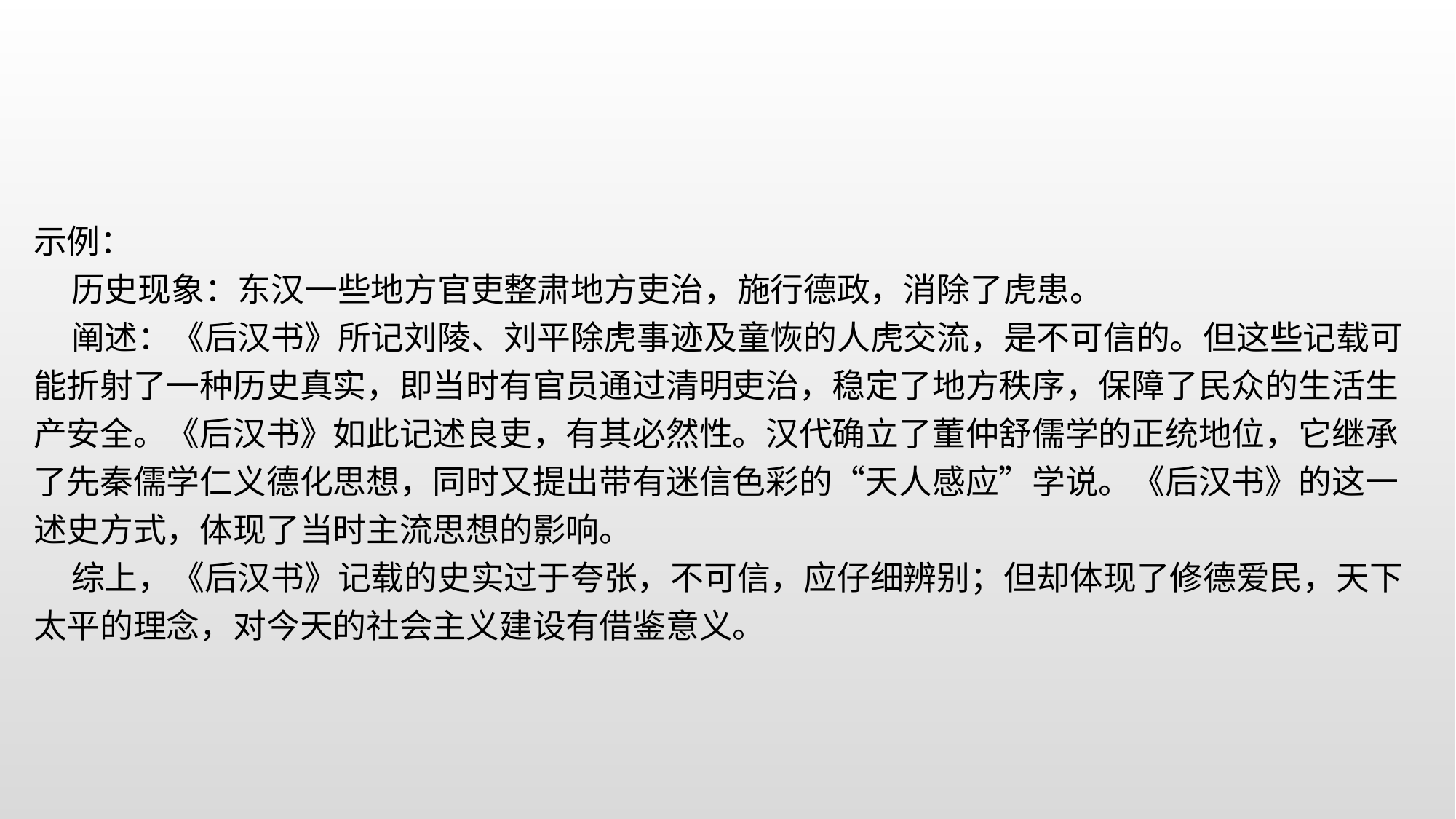

示例：
    历史现象：东汉一些地方官吏整肃地方吏治，施行德政，消除了虎患。
    阐述：《后汉书》所记刘陵、刘平除虎事迹及童恢的人虎交流，是不可信的。但这些记载可能折射了一种历史真实，即当时有官员通过清明吏治，稳定了地方秩序，保障了民众的生活生产安全。《后汉书》如此记述良吏，有其必然性。汉代确立了董仲舒儒学的正统地位，它继承了先秦儒学仁义德化思想，同时又提出带有迷信色彩的“天人感应”学说。《后汉书》的这一述史方式，体现了当时主流思想的影响。
    综上，《后汉书》记载的史实过于夸张，不可信，应仔细辨别；但却体现了修德爱民，天下太平的理念，对今天的社会主义建设有借鉴意义。